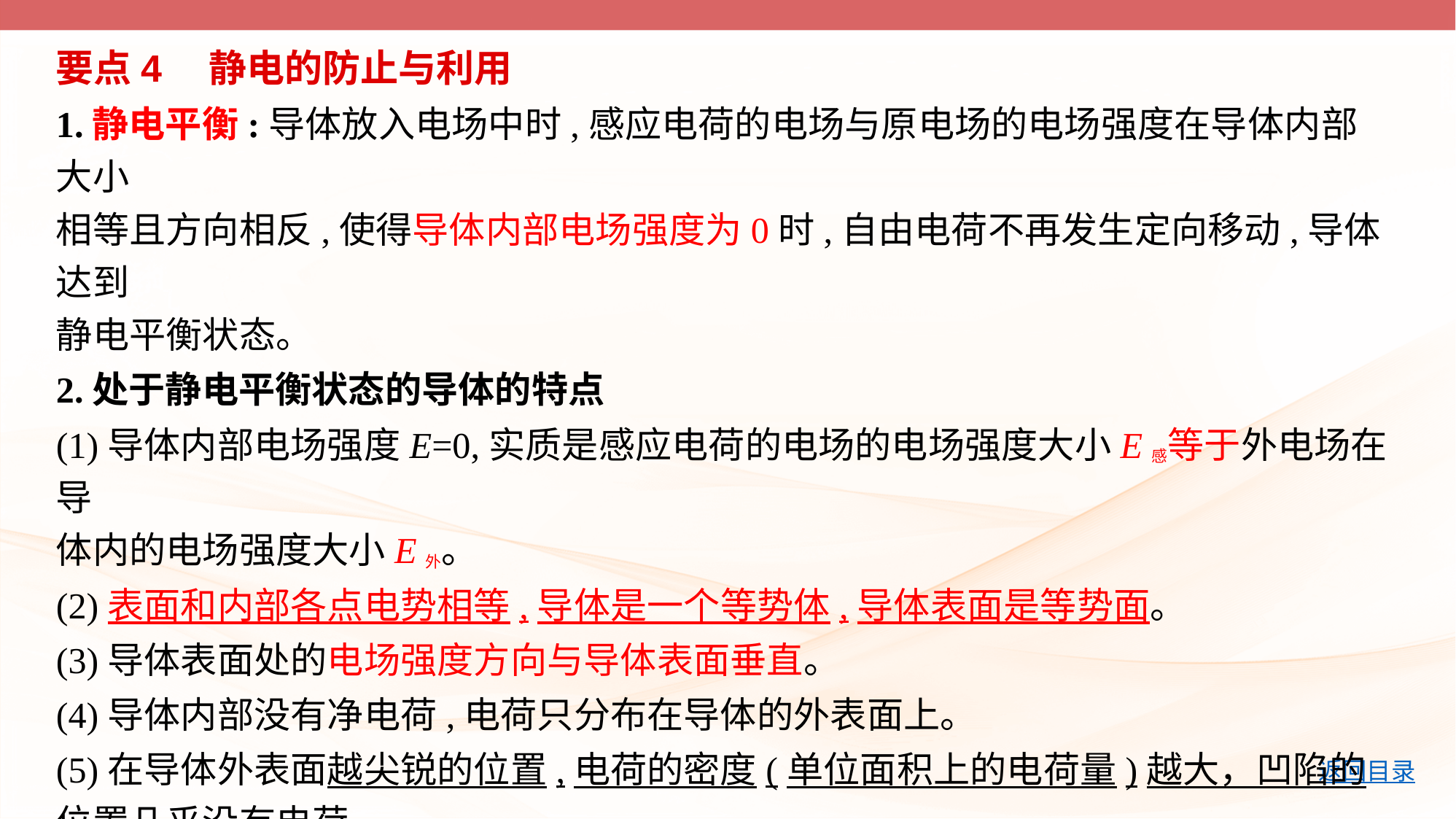

要点4　静电的防止与利用
1.静电平衡:导体放入电场中时,感应电荷的电场与原电场的电场强度在导体内部大小
相等且方向相反,使得导体内部电场强度为0时,自由电荷不再发生定向移动,导体达到
静电平衡状态。
2.处于静电平衡状态的导体的特点
(1)导体内部电场强度E=0,实质是感应电荷的电场的电场强度大小E感等于外电场在导
体内的电场强度大小E外。
(2)表面和内部各点电势相等,导体是一个等势体,导体表面是等势面。
(3)导体表面处的电场强度方向与导体表面垂直。
(4)导体内部没有净电荷,电荷只分布在导体的外表面上。
(5)在导体外表面越尖锐的位置,电荷的密度(单位面积上的电荷量)越大，凹陷的位置几乎没有电荷。